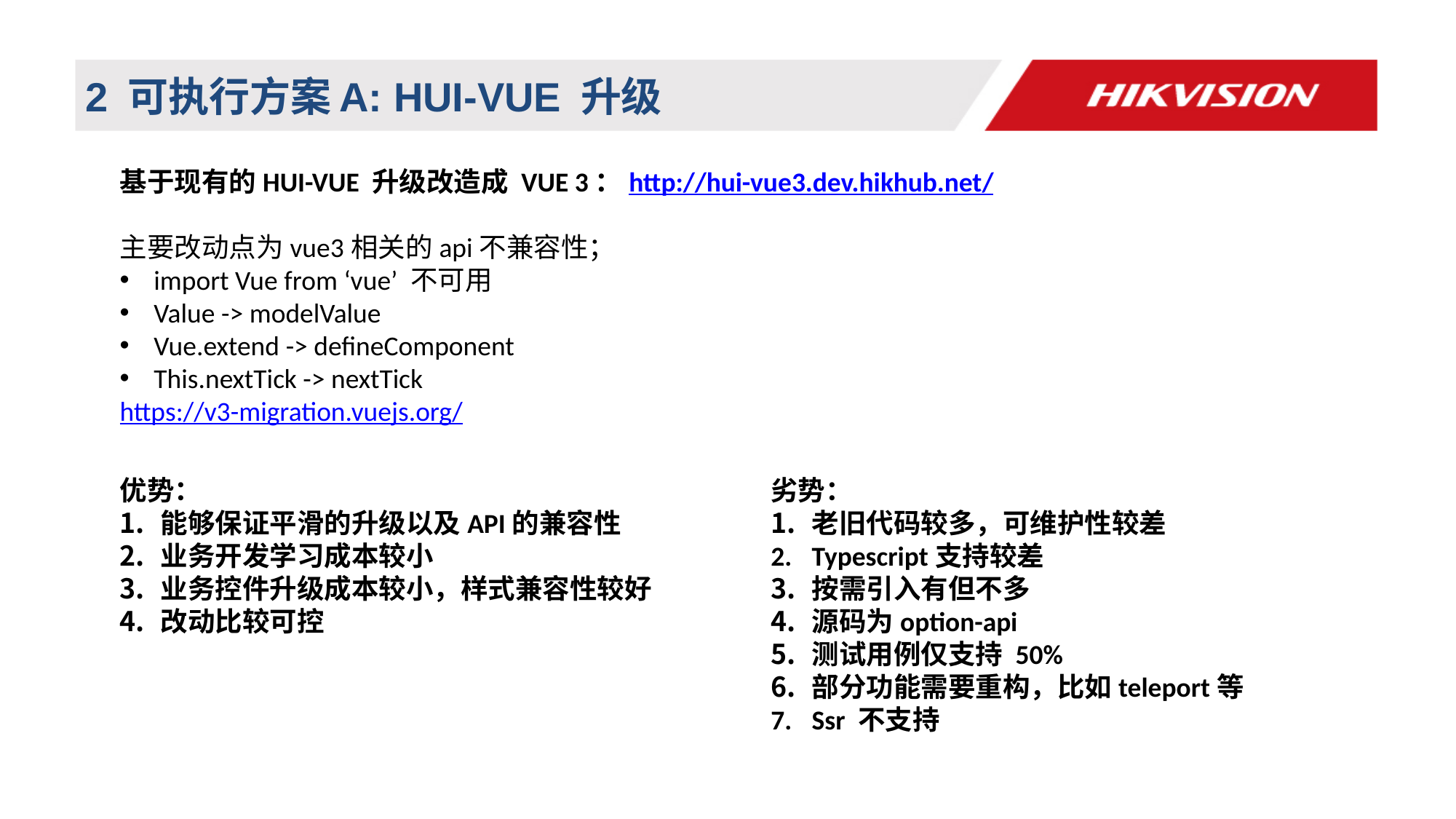

# 2 可执行方案A: HUI-VUE 升级
基于现有的HUI-VUE 升级改造成 VUE 3：http://hui-vue3.dev.hikhub.net/

主要改动点为vue3相关的api不兼容性；
import Vue from ‘vue’ 不可用
Value -> modelValue
Vue.extend -> defineComponent
This.nextTick -> nextTick
https://v3-migration.vuejs.org/

劣势：
老旧代码较多，可维护性较差
Typescript支持较差
按需引入有但不多
源码为option-api
测试用例仅支持 50%
部分功能需要重构，比如teleport等
Ssr 不支持
优势：
能够保证平滑的升级以及API的兼容性
业务开发学习成本较小
业务控件升级成本较小，样式兼容性较好
改动比较可控
8